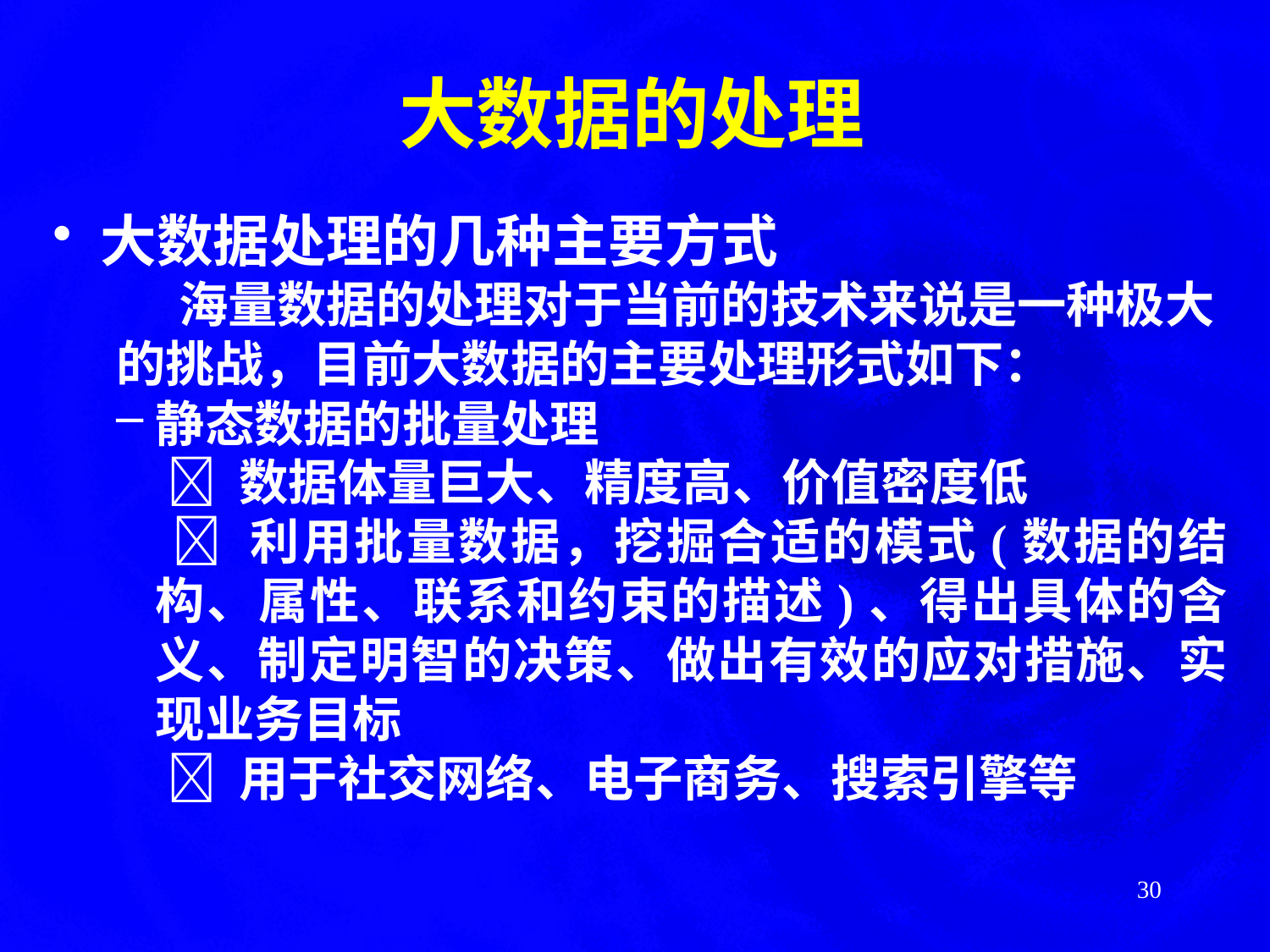

# 大数据的处理
大数据处理的几种主要方式
	 海量数据的处理对于当前的技术来说是一种极大
的挑战，目前大数据的主要处理形式如下：
静态数据的批量处理
	 • 数据体量巨大、精度高、价值密度低
	 • 利用批量数据，挖掘合适的模式(数据的结构、属性、联系和约束的描述)、得出具体的含义、制定明智的决策、做出有效的应对措施、实现业务目标
	 • 用于社交网络、电子商务、搜索引擎等
30